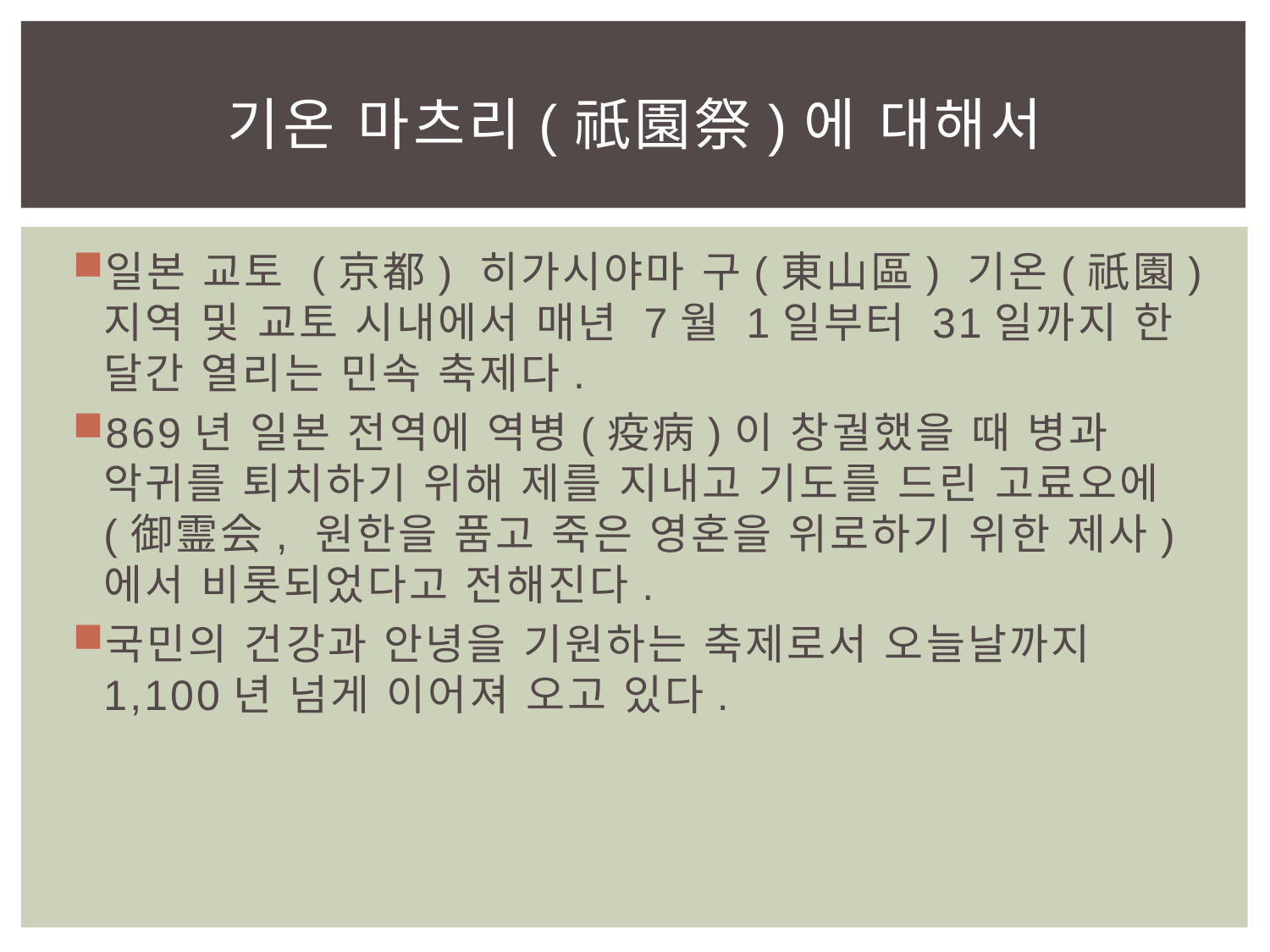

# 기온 마츠리(祇園祭)에 대해서
일본 교토 (京都) 히가시야마 구(東山區) 기온(祇園) 지역 및 교토 시내에서 매년 7월 1일부터 31일까지 한 달간 열리는 민속 축제다.
869년 일본 전역에 역병(疫病)이 창궐했을 때 병과 악귀를 퇴치하기 위해 제를 지내고 기도를 드린 고료오에(御霊会, 원한을 품고 죽은 영혼을 위로하기 위한 제사)에서 비롯되었다고 전해진다.
국민의 건강과 안녕을 기원하는 축제로서 오늘날까지 1,100년 넘게 이어져 오고 있다.